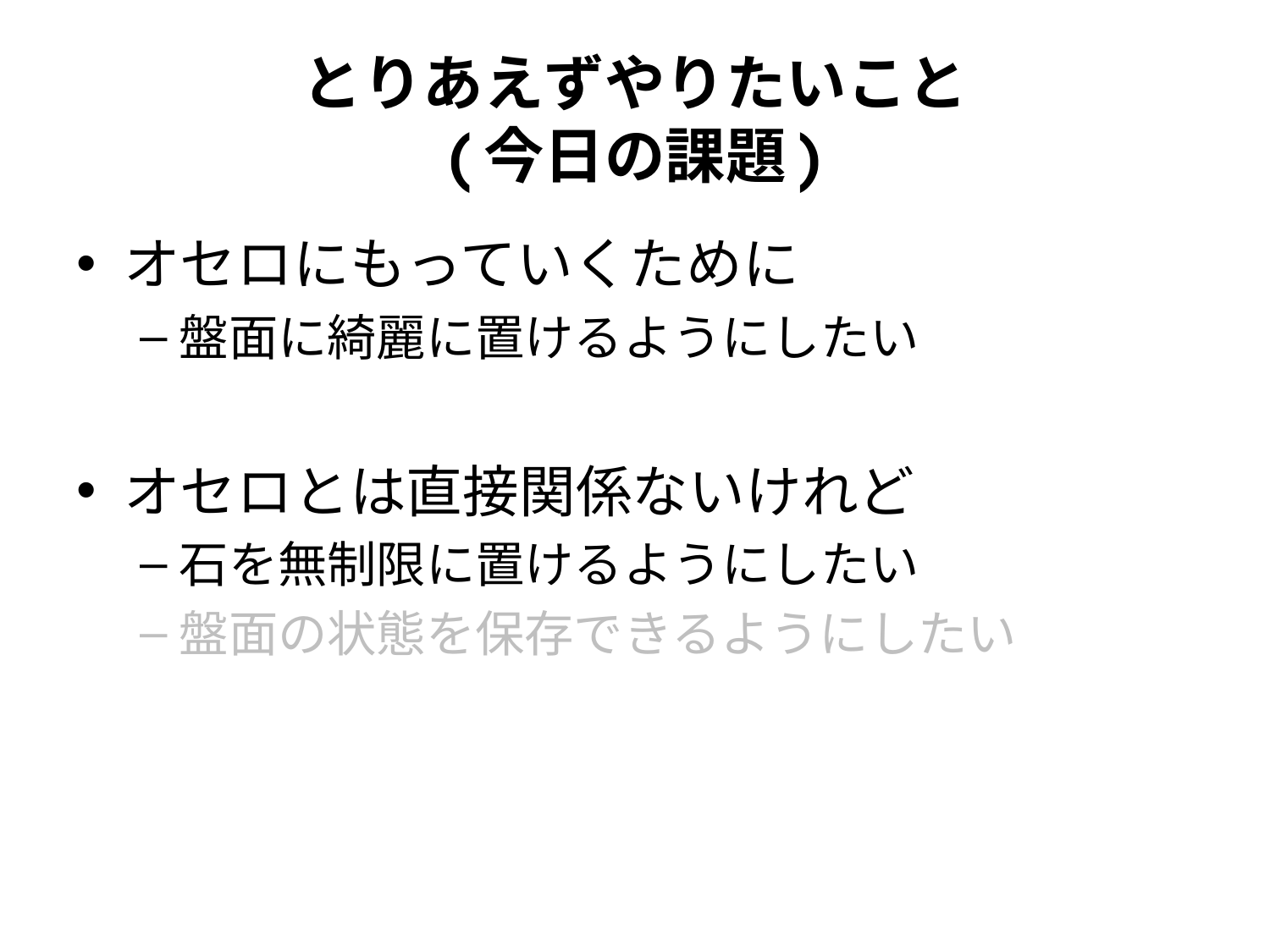

# とりあえずやりたいこと (今日の課題)
オセロにもっていくために
盤面に綺麗に置けるようにしたい

オセロとは直接関係ないけれど
石を無制限に置けるようにしたい
盤面の状態を保存できるようにしたい